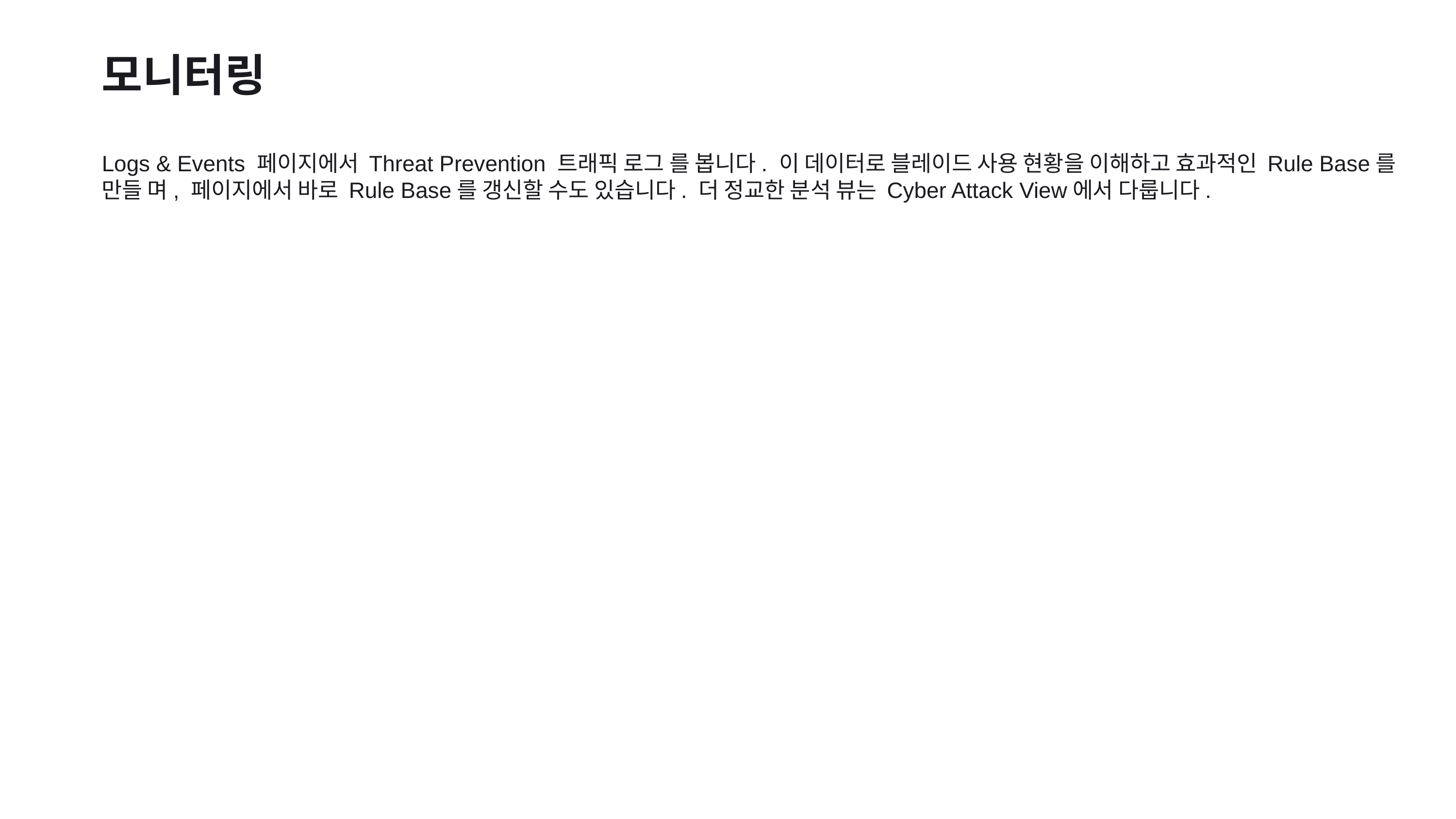

모니터링
Logs & Events 페이지에서 Threat Prevention 트래픽 로그 를 봅니다. 이 데이터로 블레이드 사용 현황을 이해하고 효과적인 Rule Base를 만들 며, 페이지에서 바로 Rule Base를 갱신할 수도 있습니다. 더 정교한 분석 뷰는 Cyber Attack View에서 다룹니다.